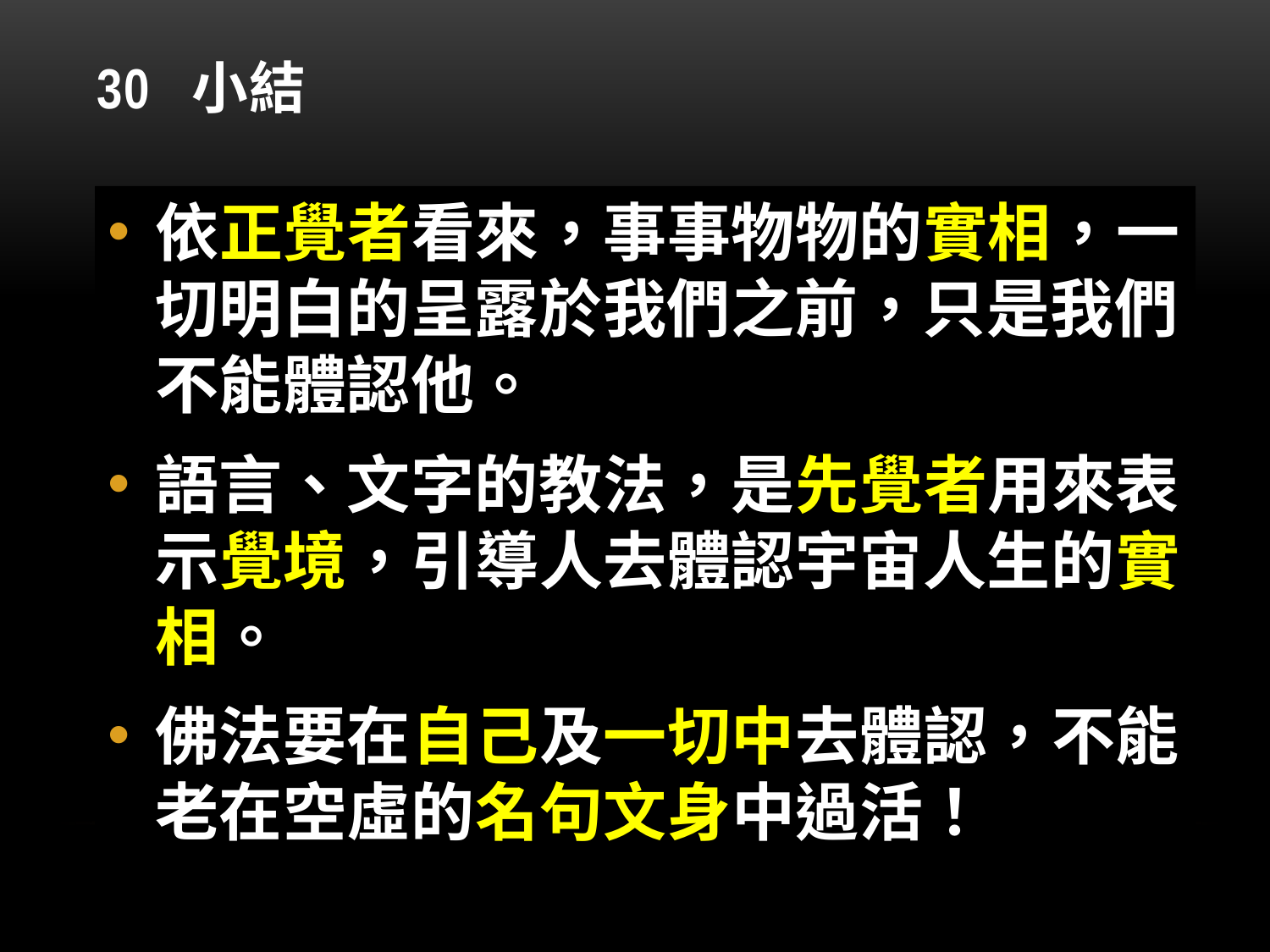

# 30  小結
依正覺者看來，事事物物的實相，一切明白的呈露於我們之前，只是我們不能體認他。
語言、文字的教法，是先覺者用來表示覺境，引導人去體認宇宙人生的實相。
佛法要在自己及一切中去體認，不能老在空虛的名句文身中過活！